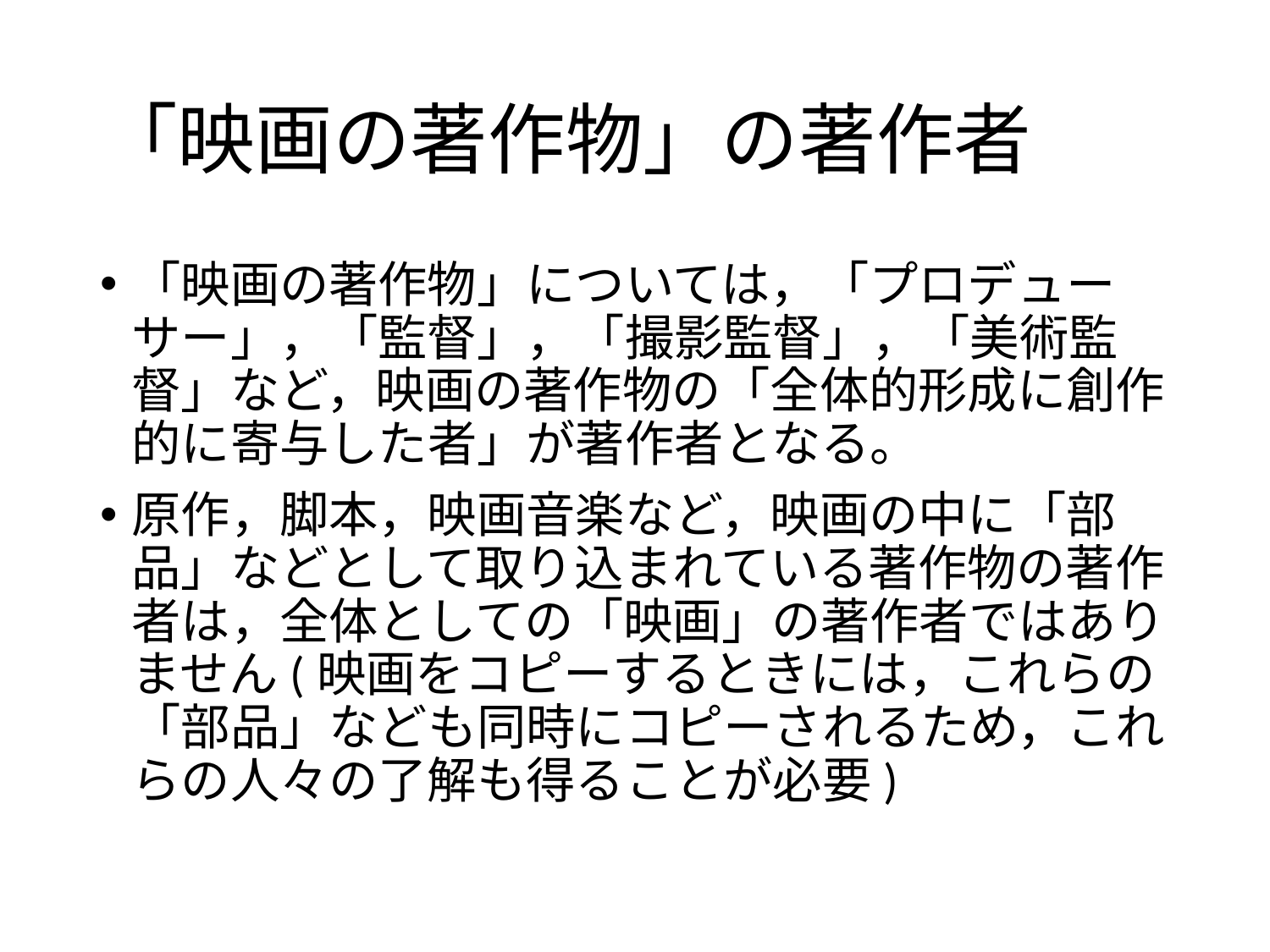

# 「映画の著作物」の著作者
「映画の著作物」については，「プロデューサー」，「監督」，「撮影監督」，「美術監督」など，映画の著作物の「全体的形成に創作的に寄与した者」が著作者となる。
原作，脚本，映画音楽など，映画の中に「部品」などとして取り込まれている著作物の著作者は，全体としての「映画」の著作者ではありません(映画をコピーするときには，これらの「部品」なども同時にコピーされるため，これらの人々の了解も得ることが必要)